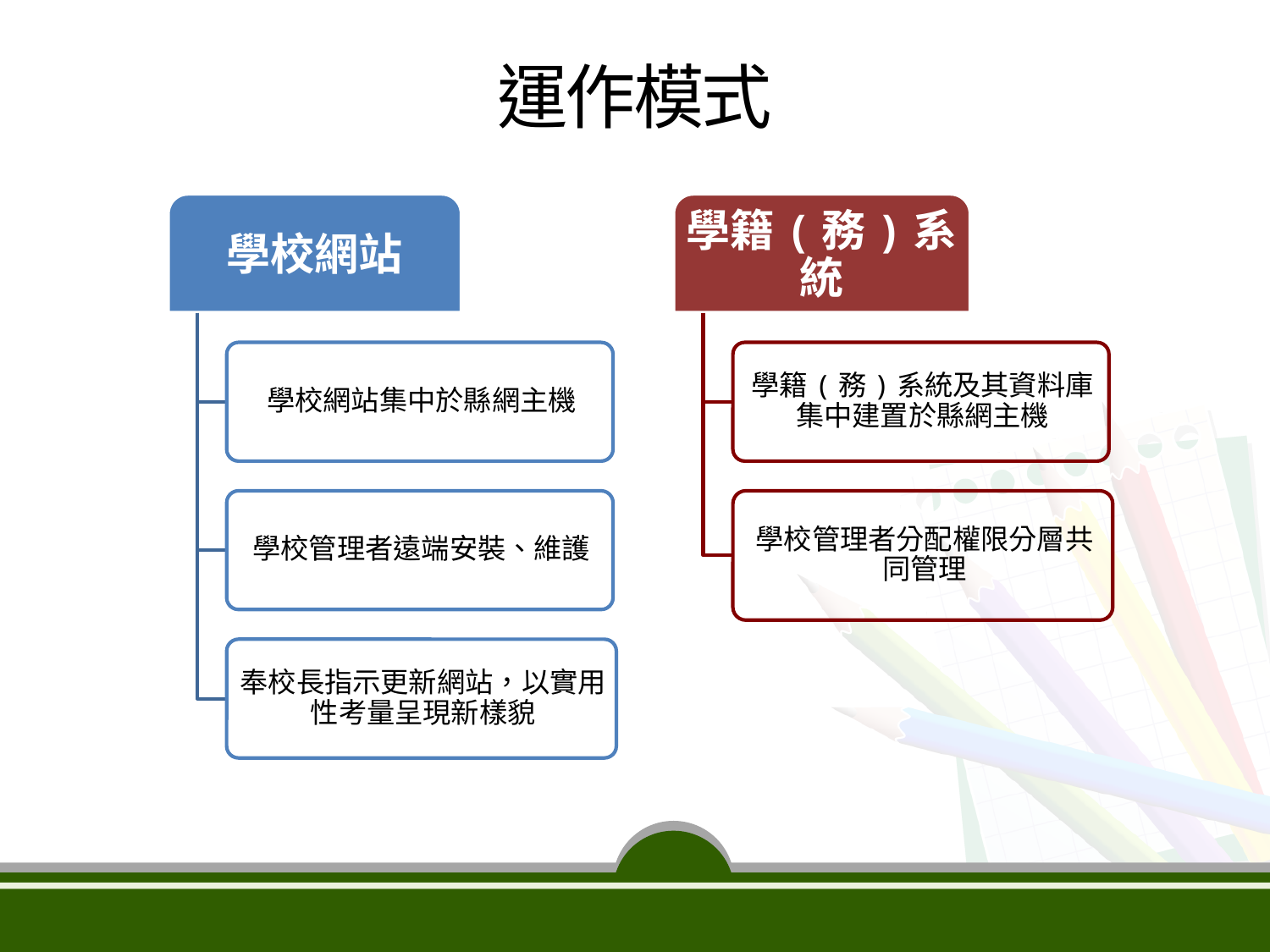

運作模式
學校網站
學校網站集中於縣網主機
學校管理者遠端安裝、維護
奉校長指示更新網站，以實用性考量呈現新樣貌
學籍(務)系統
學籍(務)系統及其資料庫集中建置於縣網主機
學校管理者分配權限分層共同管理